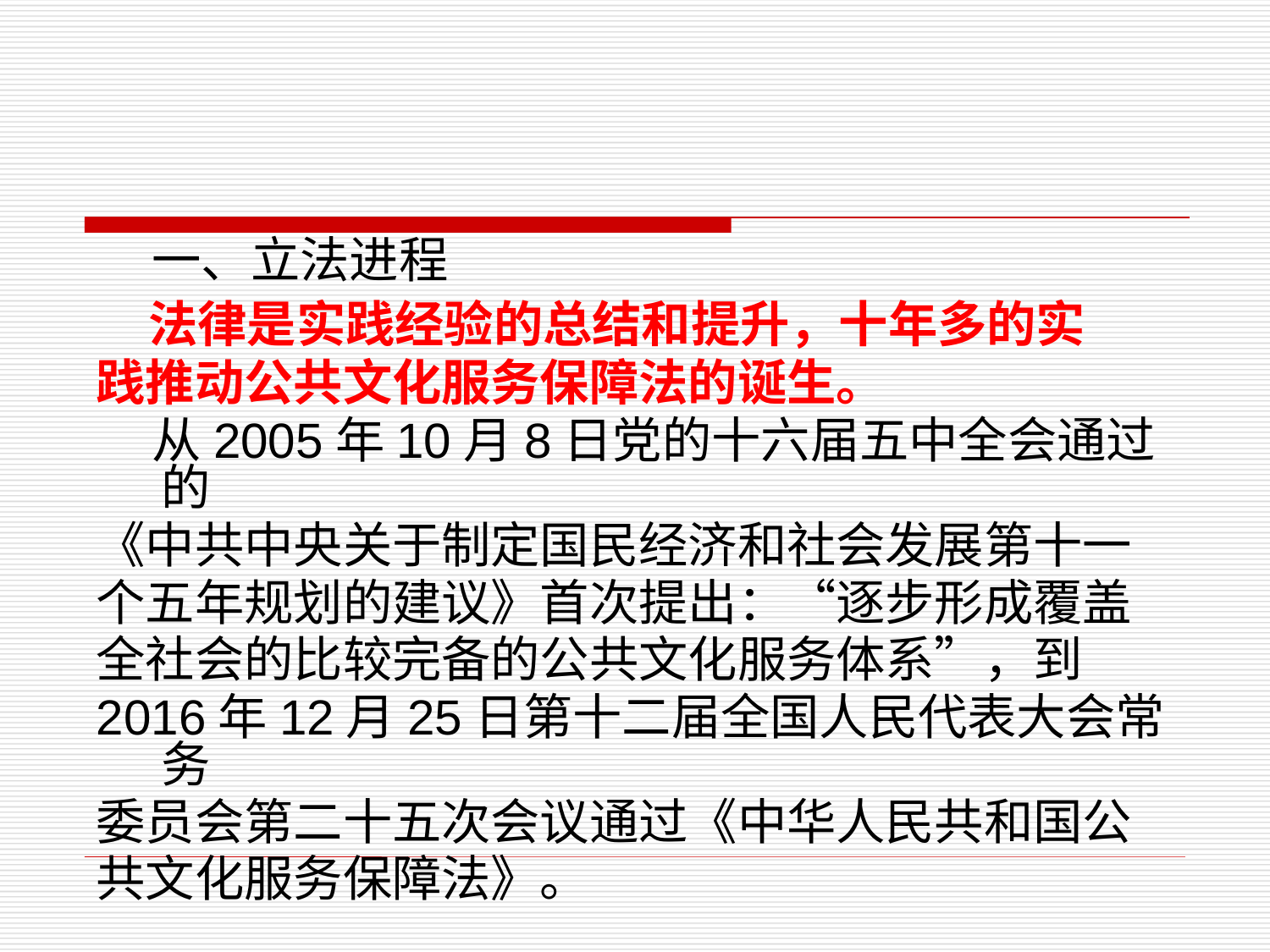

一、立法进程
   法律是实践经验的总结和提升，十年多的实
践推动公共文化服务保障法的诞生。
    从2005年10月8日党的十六届五中全会通过的
《中共中央关于制定国民经济和社会发展第十一
个五年规划的建议》首次提出：“逐步形成覆盖
全社会的比较完备的公共文化服务体系”，到
2016年12月25日第十二届全国人民代表大会常务
委员会第二十五次会议通过《中华人民共和国公
共文化服务保障法》。